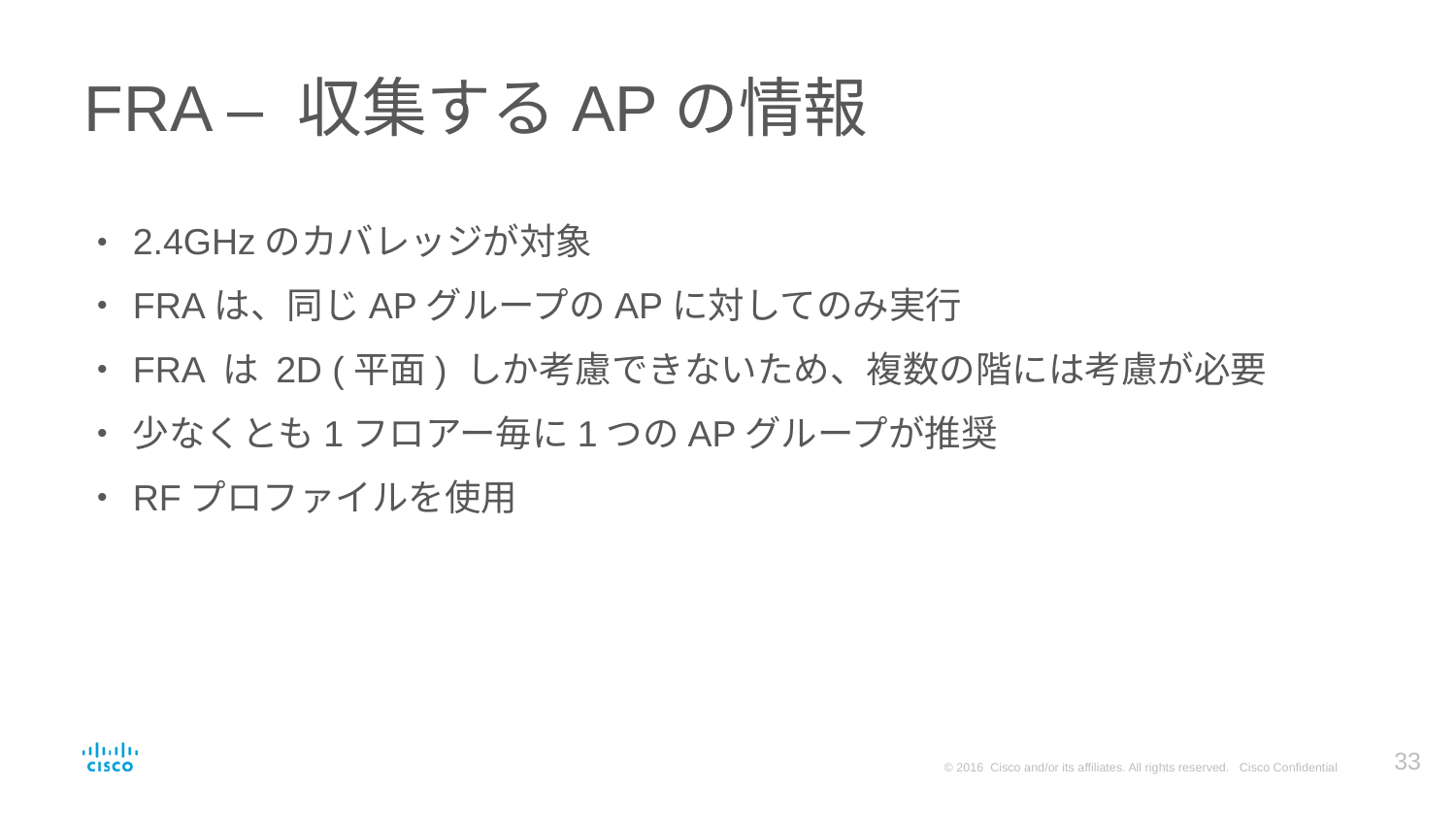

# FRA – 収集するAPの情報
2.4GHzのカバレッジが対象
FRAは、同じAPグループのAPに対してのみ実行
FRA は 2D (平面) しか考慮できないため、複数の階には考慮が必要
少なくとも1フロアー毎に1つのAPグループが推奨
RFプロファイルを使用